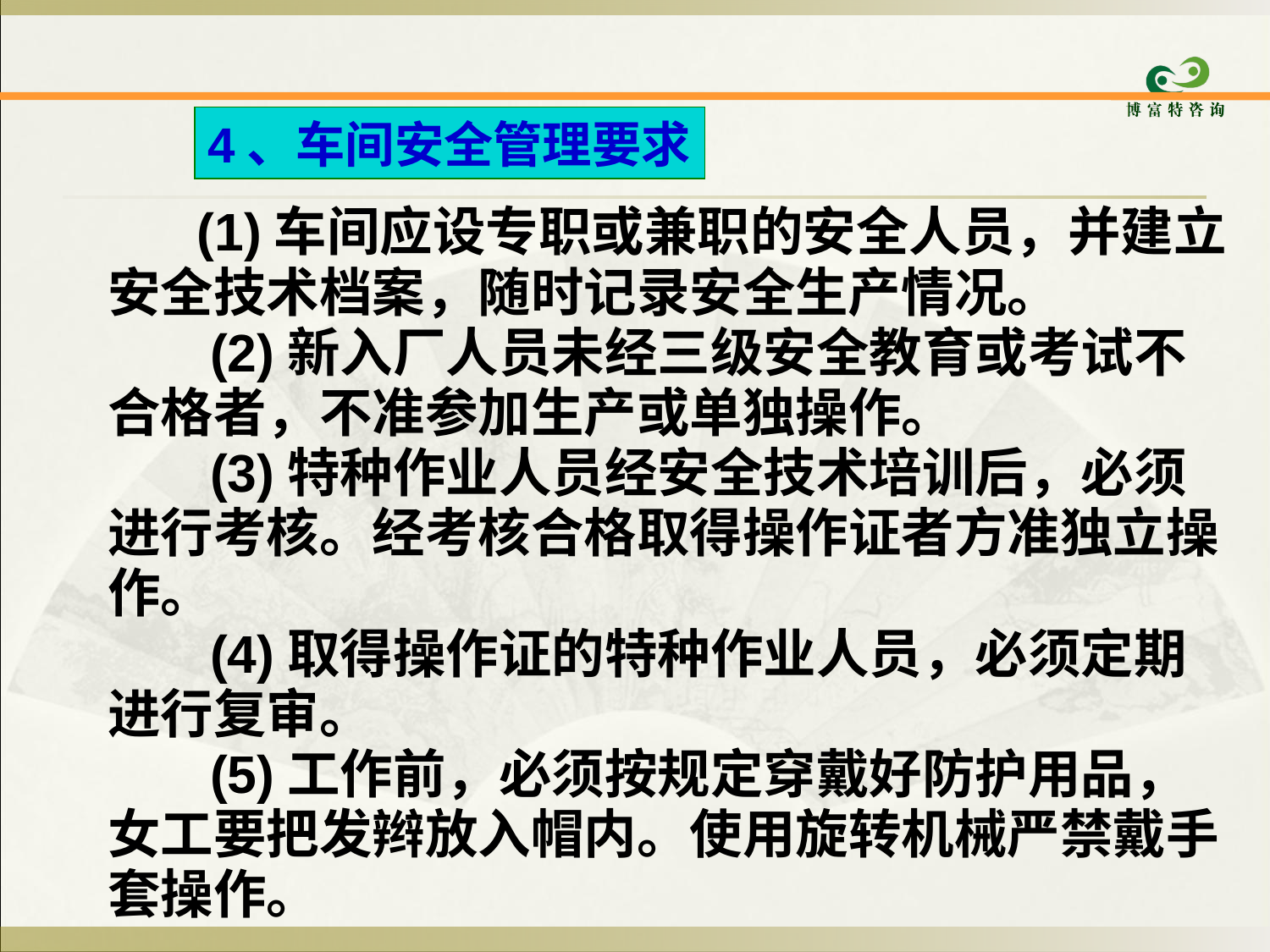

4、车间安全管理要求
　(1)车间应设专职或兼职的安全人员，并建立安全技术档案，随时记录安全生产情况。
　(2)新入厂人员未经三级安全教育或考试不合格者，不准参加生产或单独操作。
　(3)特种作业人员经安全技术培训后，必须进行考核。经考核合格取得操作证者方准独立操作。
　(4)取得操作证的特种作业人员，必须定期进行复审。
　(5)工作前，必须按规定穿戴好防护用品，女工要把发辫放入帽内。使用旋转机械严禁戴手套操作。
85